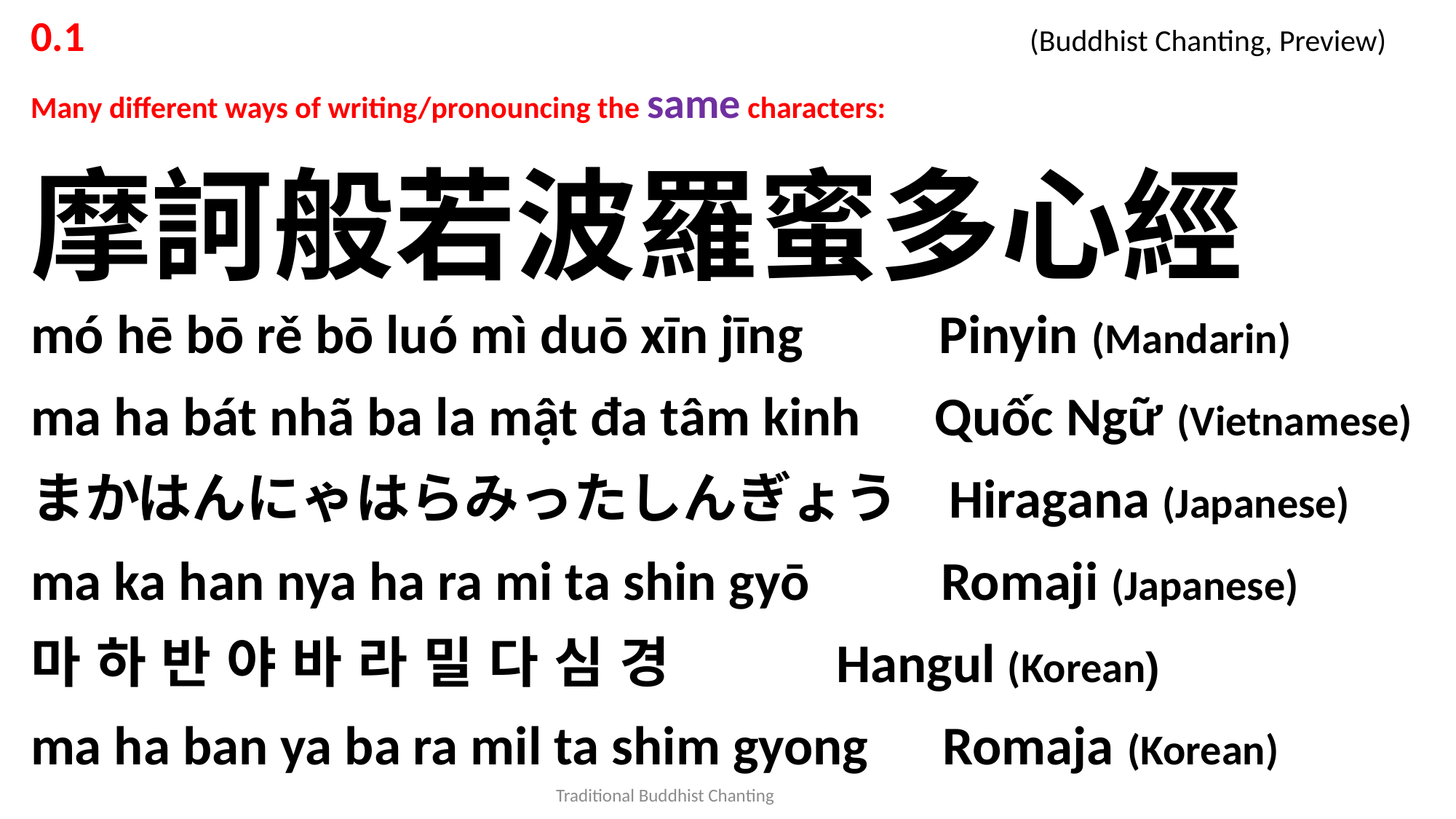

0.1                                                                                                  (Buddhist Chanting, Preview)
Many different ways of writing/pronouncing the same characters:
摩訶般若波羅蜜多心經
mó hē bō rě bō luó mì duō xīn jīng           Pinyin (Mandarin)
ma ha bát nhã ba la mật đa tâm kinh      Quốc Ngữ (Vietnamese)
まかはんにゃはらみったしんぎょう   Hiragana (Japanese)
ma ka han nya ha ra mi ta shin gyō	   Romaji (Japanese)
마 하 반 야 바 라 밀 다 심 경          Hangul (Korean)
ma ha ban ya ba ra mil ta shim gyong      Romaja (Korean)
Traditional Buddhist Chanting